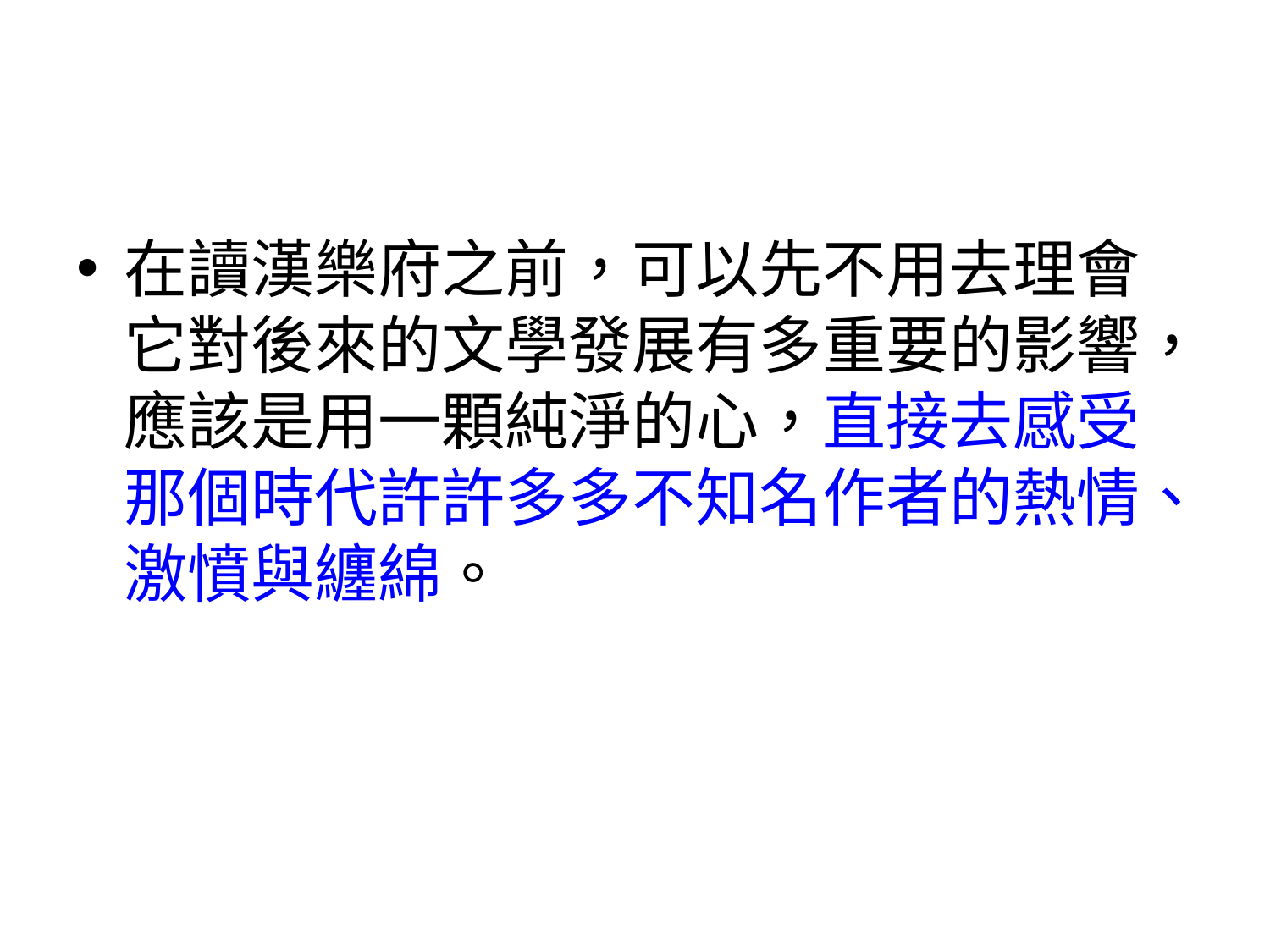

在讀漢樂府之前，可以先不用去理會它對後來的文學發展有多重要的影響，應該是用一顆純淨的心，直接去感受那個時代許許多多不知名作者的熱情、激憤與纏綿。